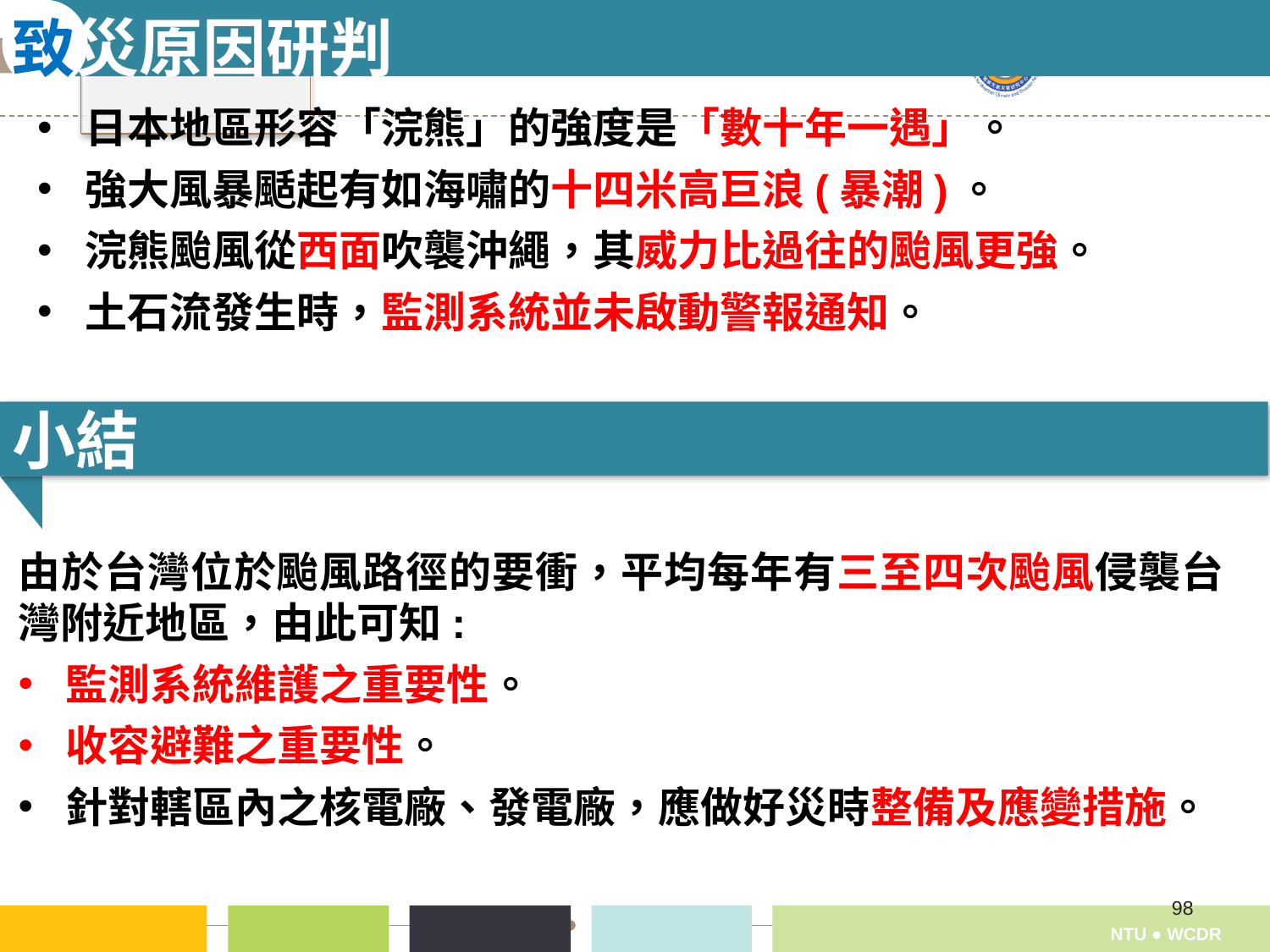

致災原因研判
日本地區形容「浣熊」的強度是「數十年一遇」。
強大風暴颳起有如海嘯的十四米高巨浪(暴潮)。
浣熊颱風從西面吹襲沖繩，其威力比過往的颱風更強。
土石流發生時，監測系統並未啟動警報通知。

小結

由於台灣位於颱風路徑的要衝，平均每年有三至四次颱風侵襲台灣附近地區，由此可知:
監測系統維護之重要性。
收容避難之重要性。
針對轄區內之核電廠、發電廠，應做好災時整備及應變措施。
98